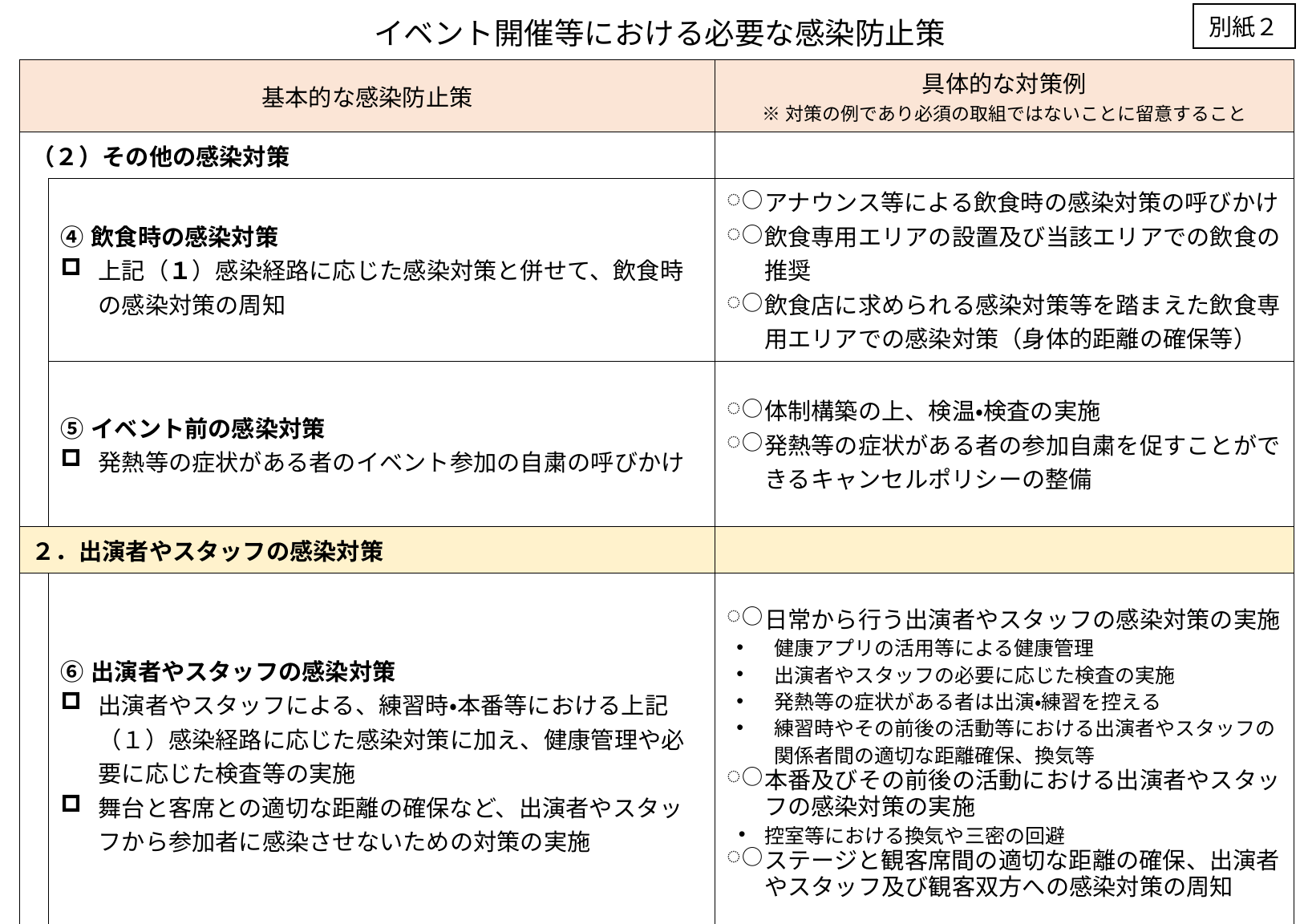

別紙２
イベント開催等における必要な感染防止策
| 基本的な感染防止策 |  | 具体的な対策例 ※対策の例であり必須の取組ではないことに留意すること |
| --- | --- | --- |
| （２）その他の感染対策 |  |  |
|  | ④飲食時の感染対策 上記（１）感染経路に応じた感染対策と併せて、飲食時の感染対策の周知 | アナウンス等による飲食時の感染対策の呼びかけ 飲食専用エリアの設置及び当該エリアでの飲食の推奨 飲食店に求められる感染対策等を踏まえた飲食専用エリアでの感染対策（身体的距離の確保等） |
|  | ⑤イベント前の感染対策 発熱等の症状がある者のイベント参加の自粛の呼びかけ | 体制構築の上、検温・検査の実施 発熱等の症状がある者の参加自粛を促すことができるキャンセルポリシーの整備 |
| ２．出演者やスタッフの感染対策 |  |  |
|  | ⑥出演者やスタッフの感染対策 出演者やスタッフによる、練習時・本番等における上記（１）感染経路に応じた感染対策に加え、健康管理や必要に応じた検査等の実施 舞台と客席との適切な距離の確保など、出演者やスタッフから参加者に感染させないための対策の実施 | 日常から行う出演者やスタッフの感染対策の実施 健康アプリの活用等による健康管理 出演者やスタッフの必要に応じた検査の実施 発熱等の症状がある者は出演・練習を控える 練習時やその前後の活動等における出演者やスタッフの関係者間の適切な距離確保、換気等 本番及びその前後の活動における出演者やスタッフの感染対策の実施 控室等における換気や三密の回避 ステージと観客席間の適切な距離の確保、出演者やスタッフ及び観客双方への感染対策の周知 |